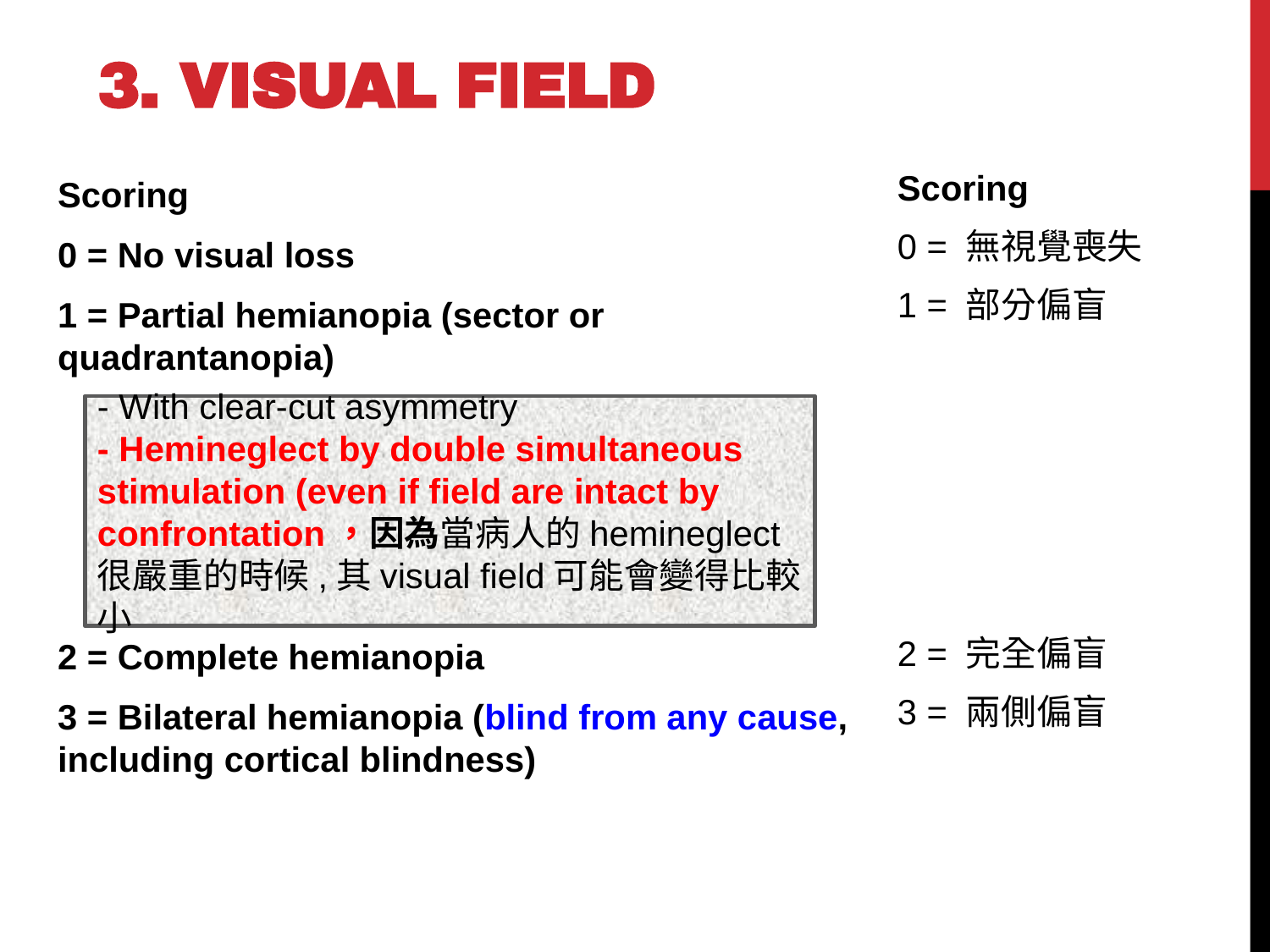

# 3. Visual field
Scoring
0 = 無視覺喪失
1 = 部分偏盲

2 = 完全偏盲
3 = 兩側偏盲
Scoring
0 = No visual loss
1 = Partial hemianopia (sector or quadrantanopia)

2 = Complete hemianopia
3 = Bilateral hemianopia (blind from any cause, including cortical blindness)
- With clear-cut asymmetry
- Hemineglect by double simultaneous stimulation (even if field are intact by confrontation，因為當病人的hemineglect很嚴重的時候,其visual field可能會變得比較小